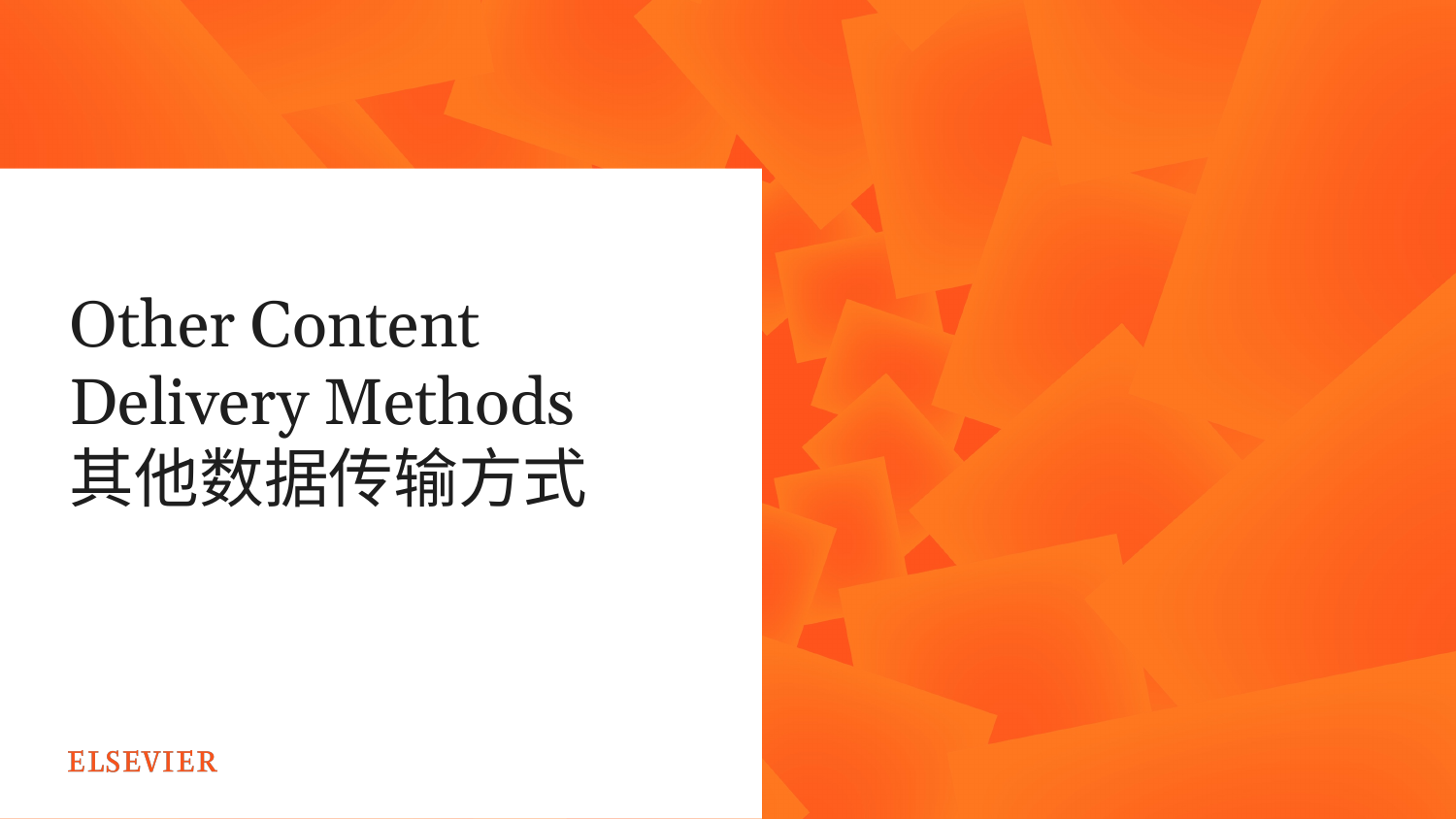

# Other Content Delivery Methods 其他数据传输方式
13